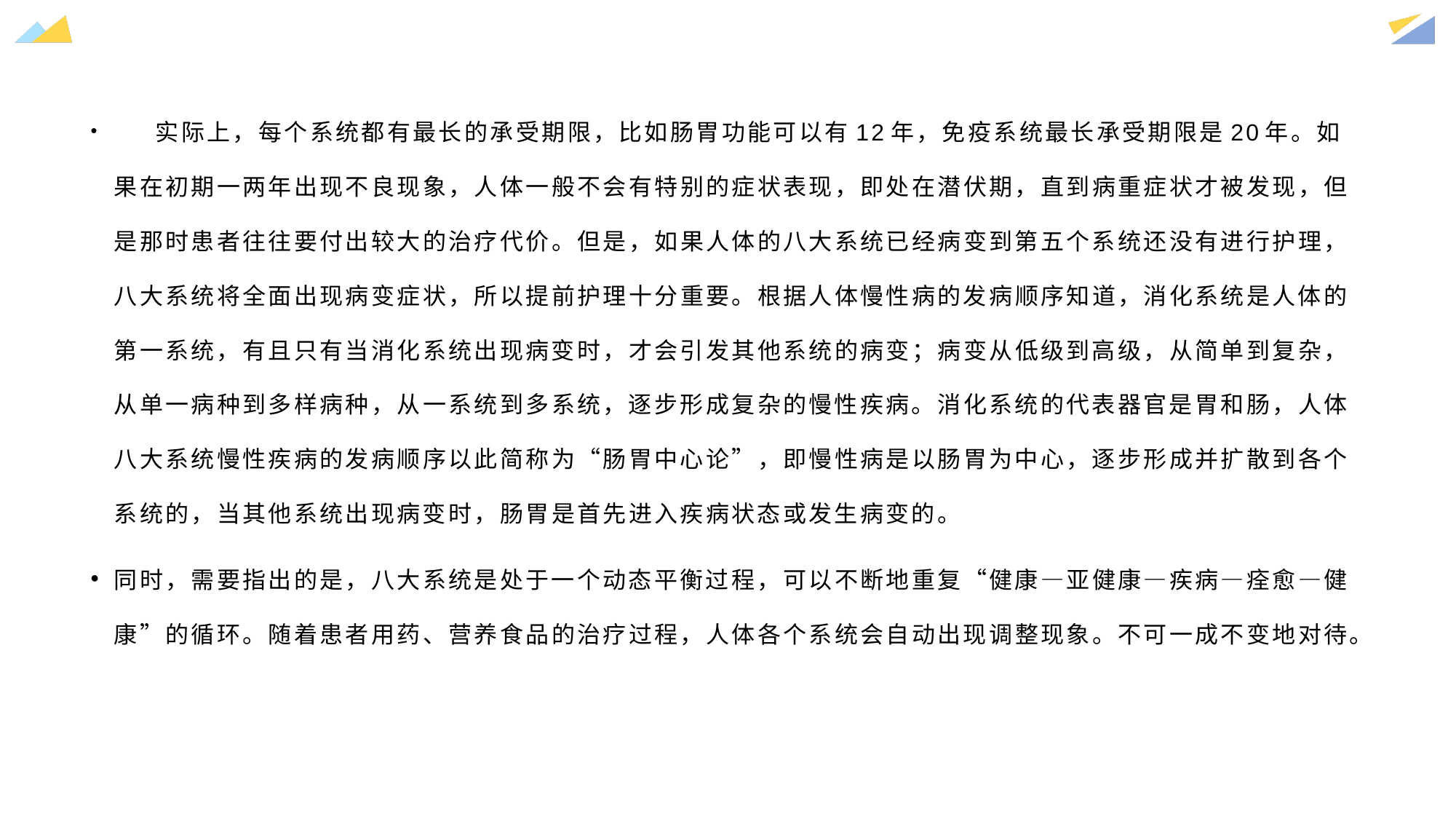

实际上，每个系统都有最长的承受期限，比如肠胃功能可以有12年，免疫系统最长承受期限是20年。如果在初期一两年出现不良现象，人体一般不会有特别的症状表现，即处在潜伏期，直到病重症状才被发现，但是那时患者往往要付出较大的治疗代价。但是，如果人体的八大系统已经病变到第五个系统还没有进行护理，八大系统将全面出现病变症状，所以提前护理十分重要。根据人体慢性病的发病顺序知道，消化系统是人体的第一系统，有且只有当消化系统出现病变时，才会引发其他系统的病变；病变从低级到高级，从简单到复杂，从单一病种到多样病种，从一系统到多系统，逐步形成复杂的慢性疾病。消化系统的代表器官是胃和肠，人体八大系统慢性疾病的发病顺序以此简称为“肠胃中心论”，即慢性病是以肠胃为中心，逐步形成并扩散到各个系统的，当其他系统出现病变时，肠胃是首先进入疾病状态或发生病变的。
同时，需要指出的是，八大系统是处于一个动态平衡过程，可以不断地重复“健康—亚健康—疾病—痊愈—健康”的循环。随着患者用药、营养食品的治疗过程，人体各个系统会自动出现调整现象。不可一成不变地对待。